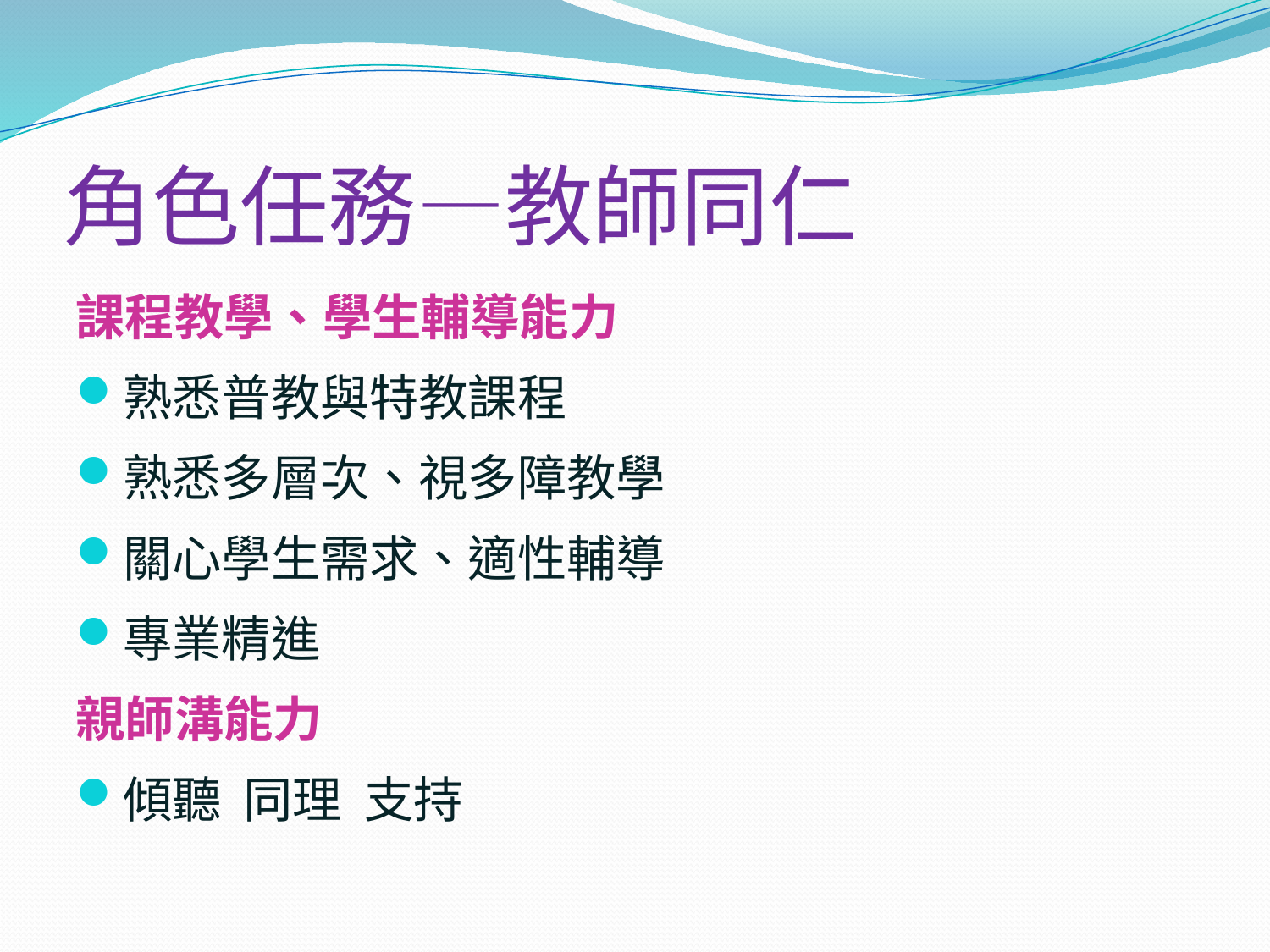

# 角色任務—教師同仁
課程教學、學生輔導能力
熟悉普教與特教課程
熟悉多層次、視多障教學
關心學生需求、適性輔導
專業精進
親師溝能力
傾聽  同理  支持